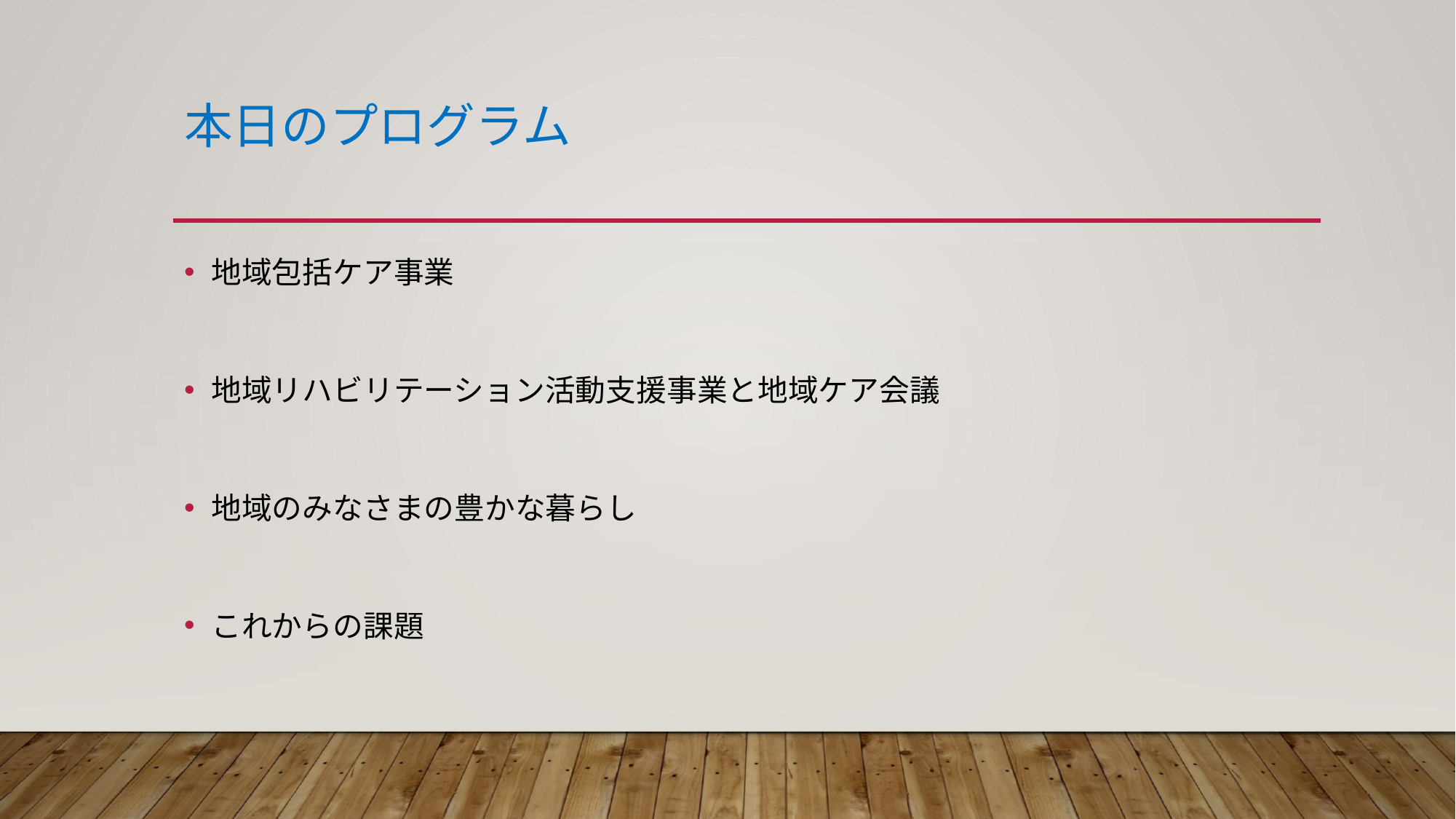

# 本日のプログラム
地域包括ケア事業

地域リハビリテーション活動支援事業と地域ケア会議

地域のみなさまの豊かな暮らし

これからの課題